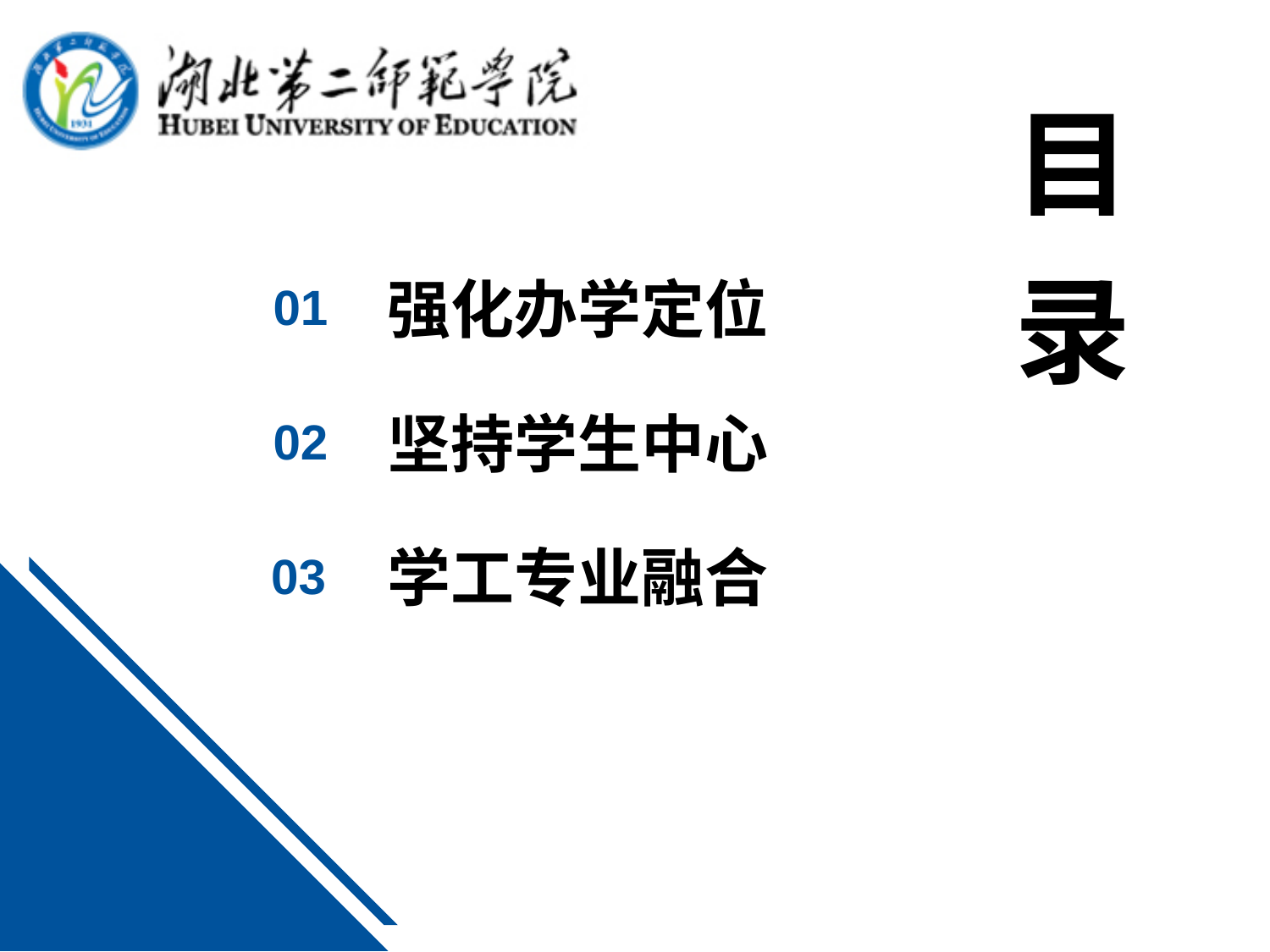

目
录
强化办学定位
01
坚持学生中心
02
学工专业融合
03